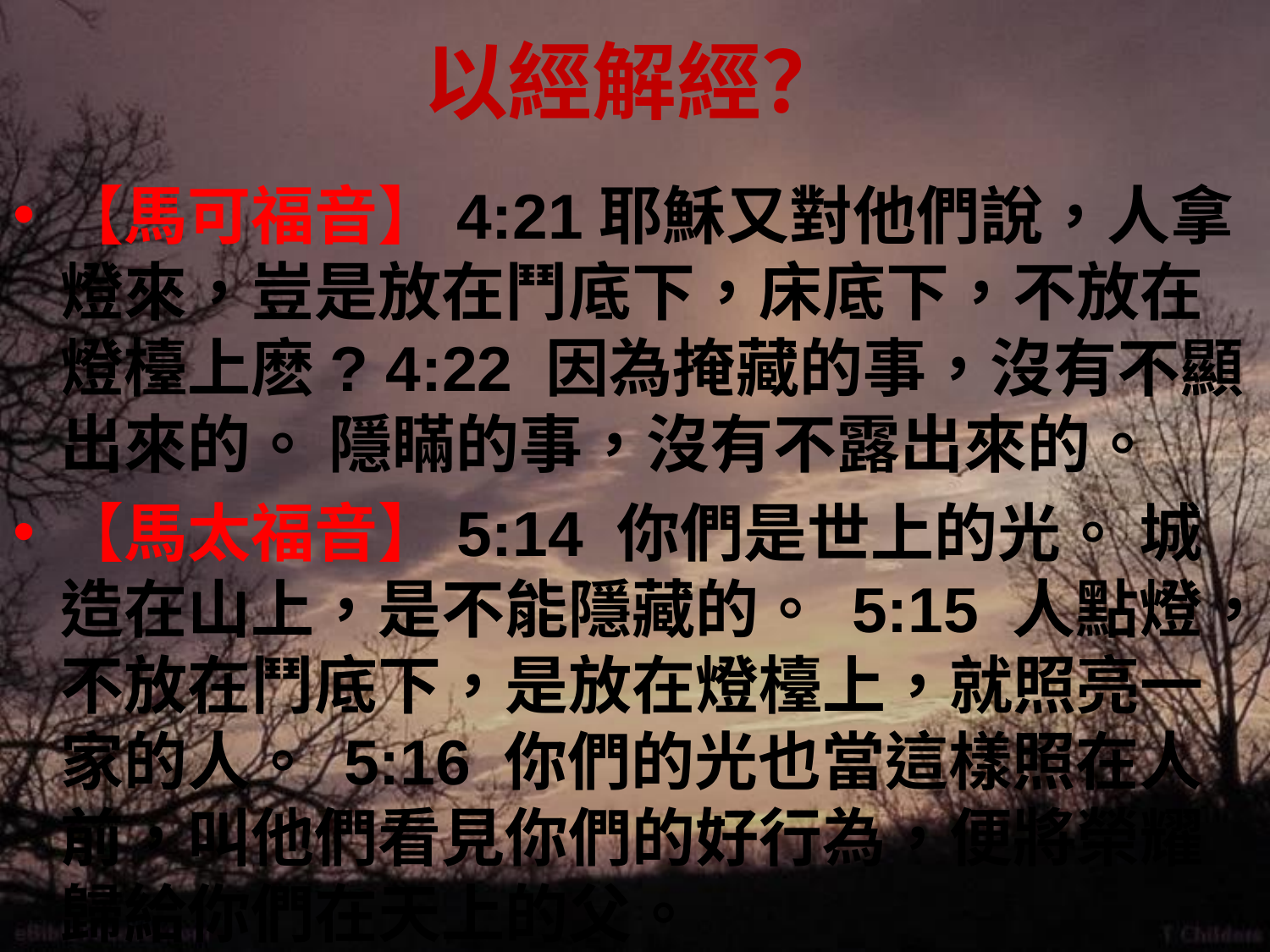

# 以經解經？
【馬可福音】4:21耶穌又對他們說，人拿燈來，豈是放在鬥底下，床底下，不放在燈檯上麽? 4:22 因為掩藏的事，沒有不顯出來的。 隱瞞的事，沒有不露出來的。
【馬太福音】5:14 你們是世上的光。 城造在山上，是不能隱藏的。 5:15 人點燈，不放在鬥底下，是放在燈檯上，就照亮一家的人。 5:16 你們的光也當這樣照在人前，叫他們看見你們的好行為，便將榮耀歸給你們在天上的父。